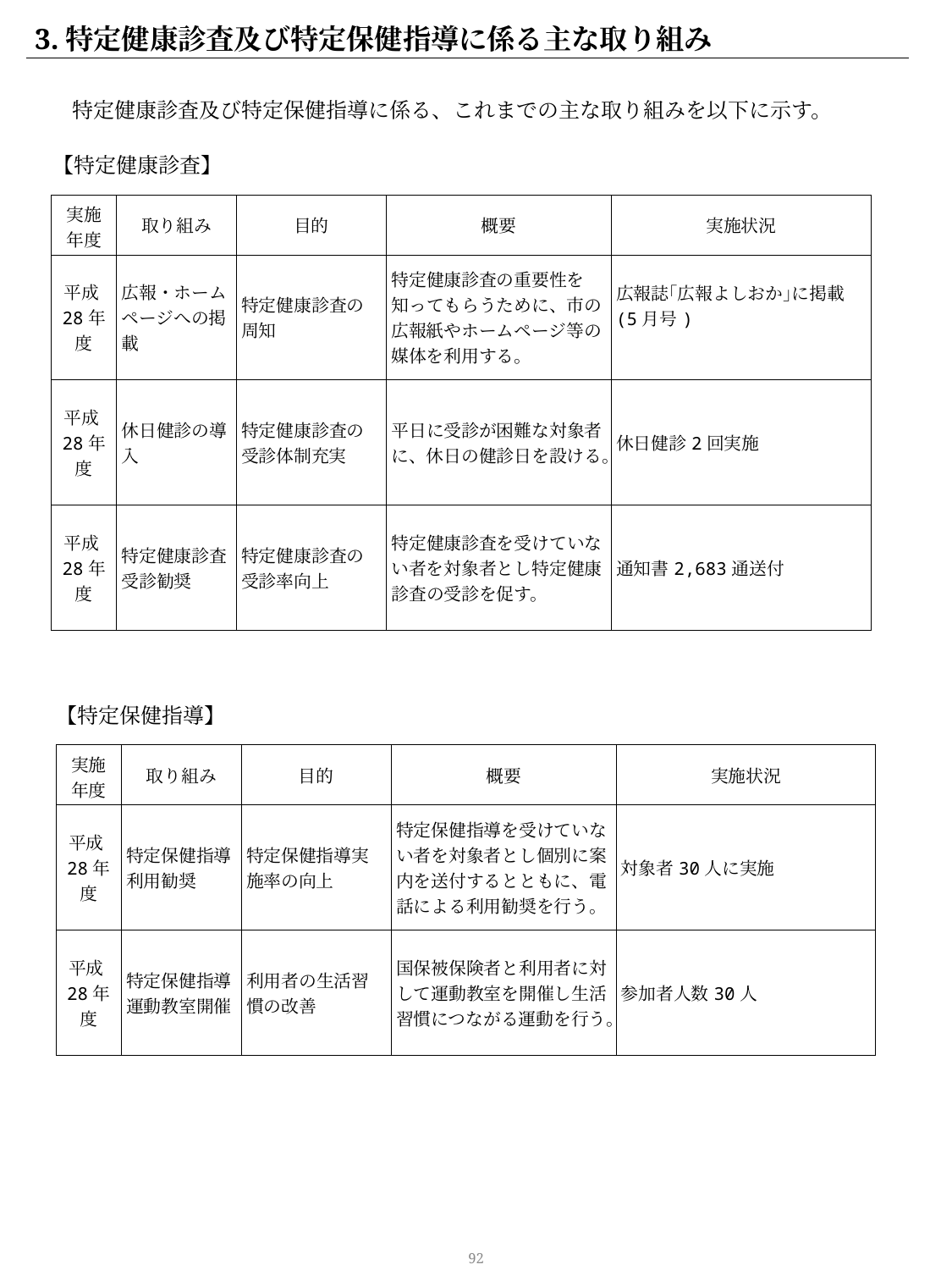

3.特定健康診査及び特定保健指導に係る主な取り組み
　特定健康診査及び特定保健指導に係る、これまでの主な取り組みを以下に示す。
【特定健康診査】
| 実施 年度 | 取り組み | 目的 | 概要 | 実施状況 |
| --- | --- | --- | --- | --- |
| 平成28年度 | 広報・ホームページへの掲載 | 特定健康診査の周知 | 特定健康診査の重要性を知ってもらうために、市の広報紙やホームページ等の媒体を利用する。 | 広報誌｢広報よしおか｣に掲載(5月号) |
| 平成28年度 | 休日健診の導入 | 特定健康診査の受診体制充実 | 平日に受診が困難な対象者に、休日の健診日を設ける。 | 休日健診2回実施 |
| 平成28年度 | 特定健康診査受診勧奨 | 特定健康診査の受診率向上 | 特定健康診査を受けていない者を対象者とし特定健康診査の受診を促す。 | 通知書2,683通送付 |
【特定保健指導】
| 実施 年度 | 取り組み | 目的 | 概要 | 実施状況 |
| --- | --- | --- | --- | --- |
| 平成28年度 | 特定保健指導利用勧奨 | 特定保健指導実施率の向上 | 特定保健指導を受けていない者を対象者とし個別に案内を送付するとともに、電話による利用勧奨を行う。 | 対象者30人に実施 |
| 平成28年度 | 特定保健指導運動教室開催 | 利用者の生活習慣の改善 | 国保被保険者と利用者に対して運動教室を開催し生活習慣につながる運動を行う。 | 参加者人数30人 |
92